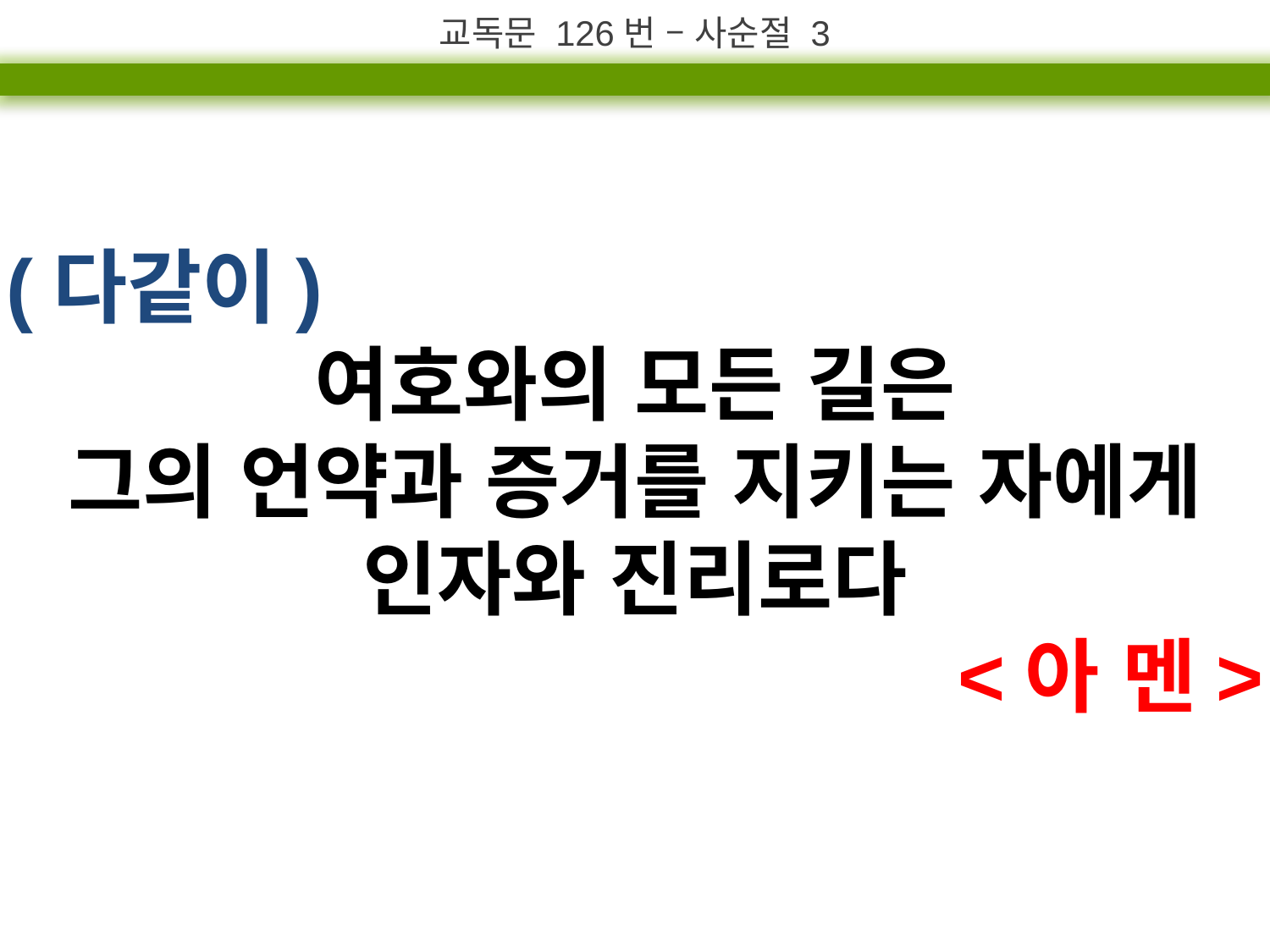

교독문 126번 – 사순절 3

(다같이)
여호와의 모든 길은
그의 언약과 증거를 지키는 자에게
인자와 진리로다
<아 멘>